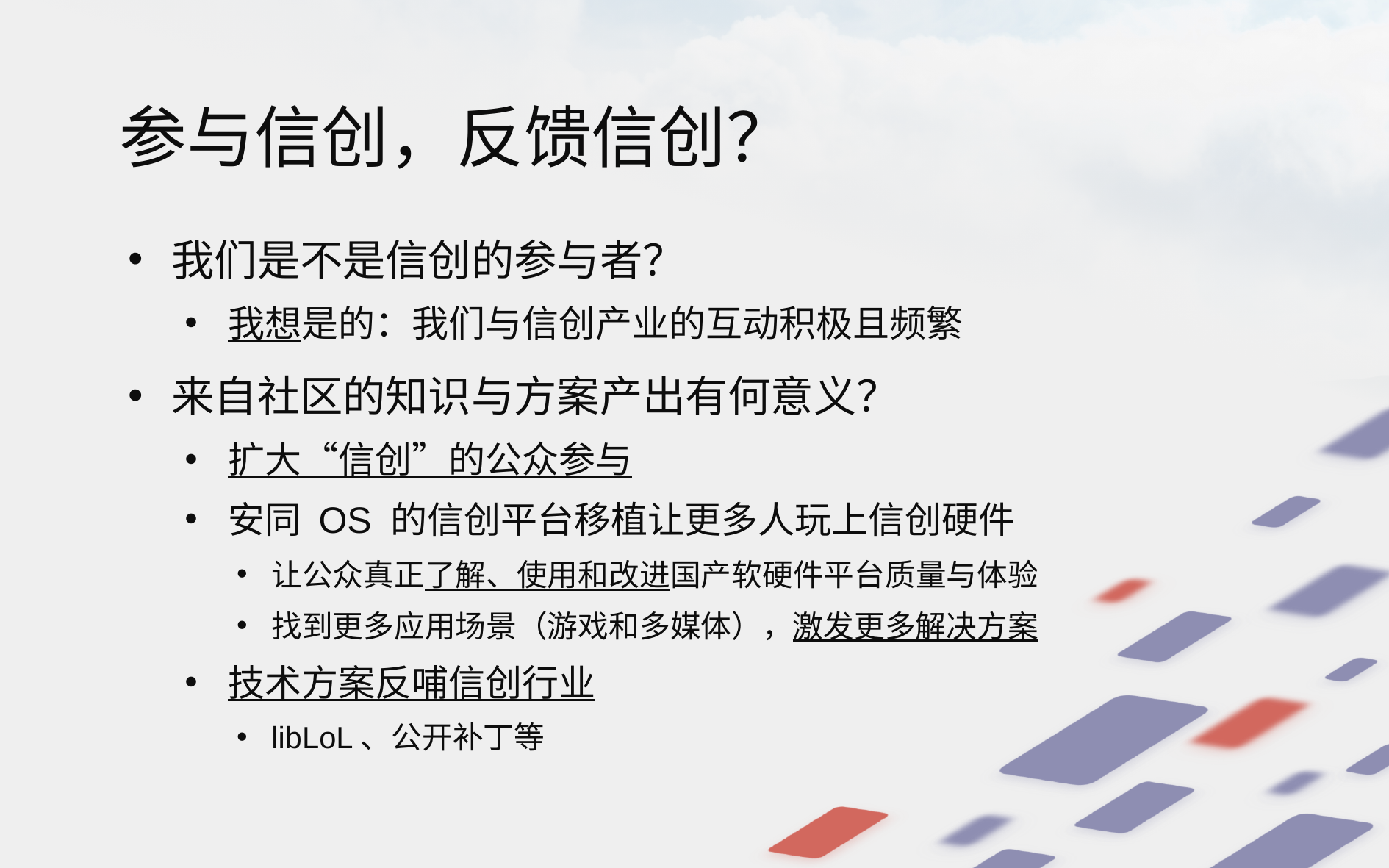

# 参与信创，反馈信创？
我们是不是信创的参与者？
我想是的：我们与信创产业的互动积极且频繁
来自社区的知识与方案产出有何意义？
扩大“信创”的公众参与
安同 OS 的信创平台移植让更多人玩上信创硬件
让公众真正了解、使用和改进国产软硬件平台质量与体验
找到更多应用场景（游戏和多媒体），激发更多解决方案
技术方案反哺信创行业
libLoL、公开补丁等